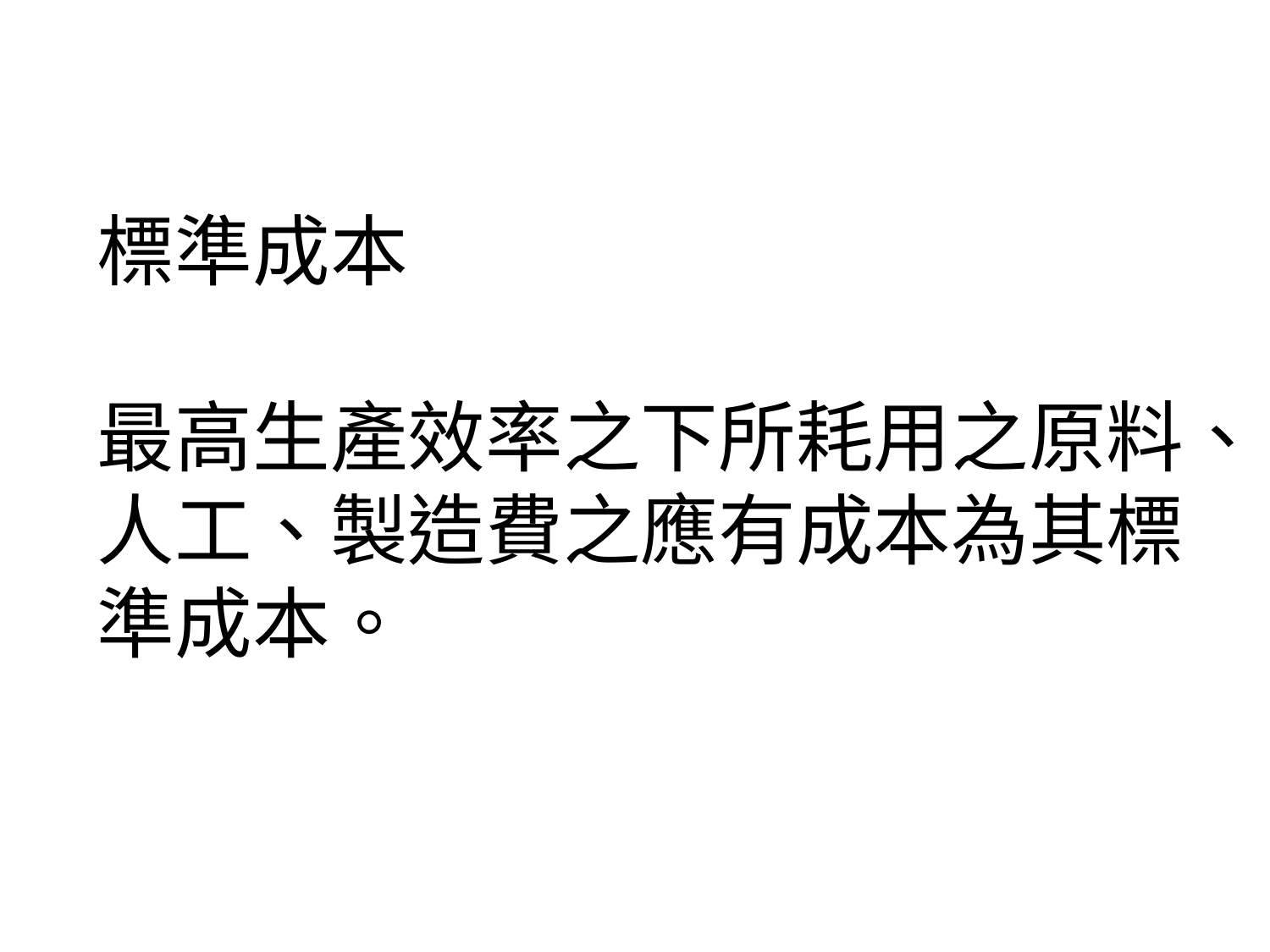

標準成本

最高生產效率之下所耗用之原料、人工、製造費之應有成本為其標準成本。